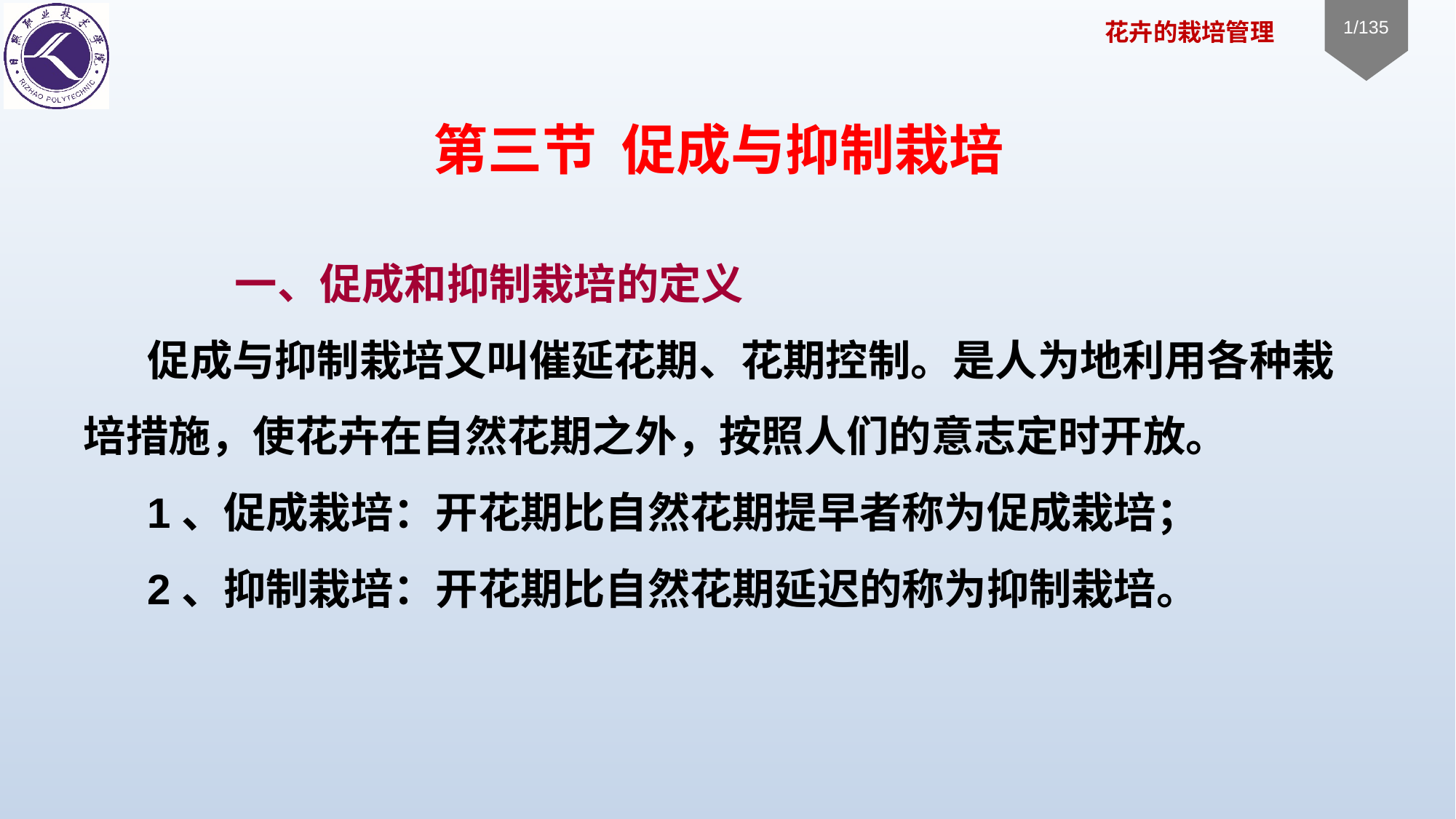

# 第三节  促成与抑制栽培
        一、促成和抑制栽培的定义
促成与抑制栽培又叫催延花期、花期控制。是人为地利用各种栽培措施，使花卉在自然花期之外，按照人们的意志定时开放。
1、促成栽培：开花期比自然花期提早者称为促成栽培；
2、抑制栽培：开花期比自然花期延迟的称为抑制栽培。